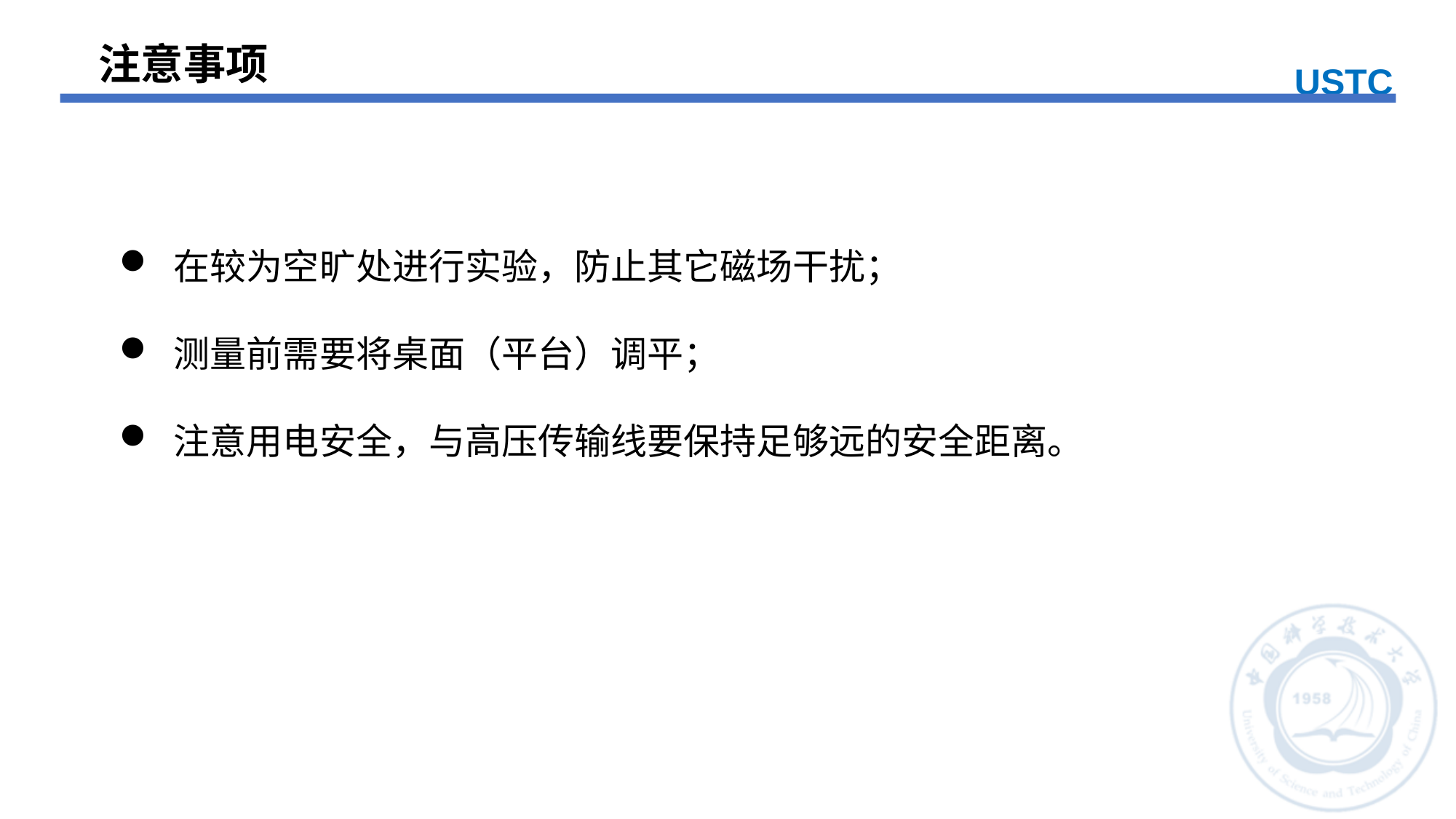

注意事项
USTC

在较为空旷处进行实验，防止其它磁场干扰；
测量前需要将桌面（平台）调平；
注意用电安全，与高压传输线要保持足够远的安全距离。